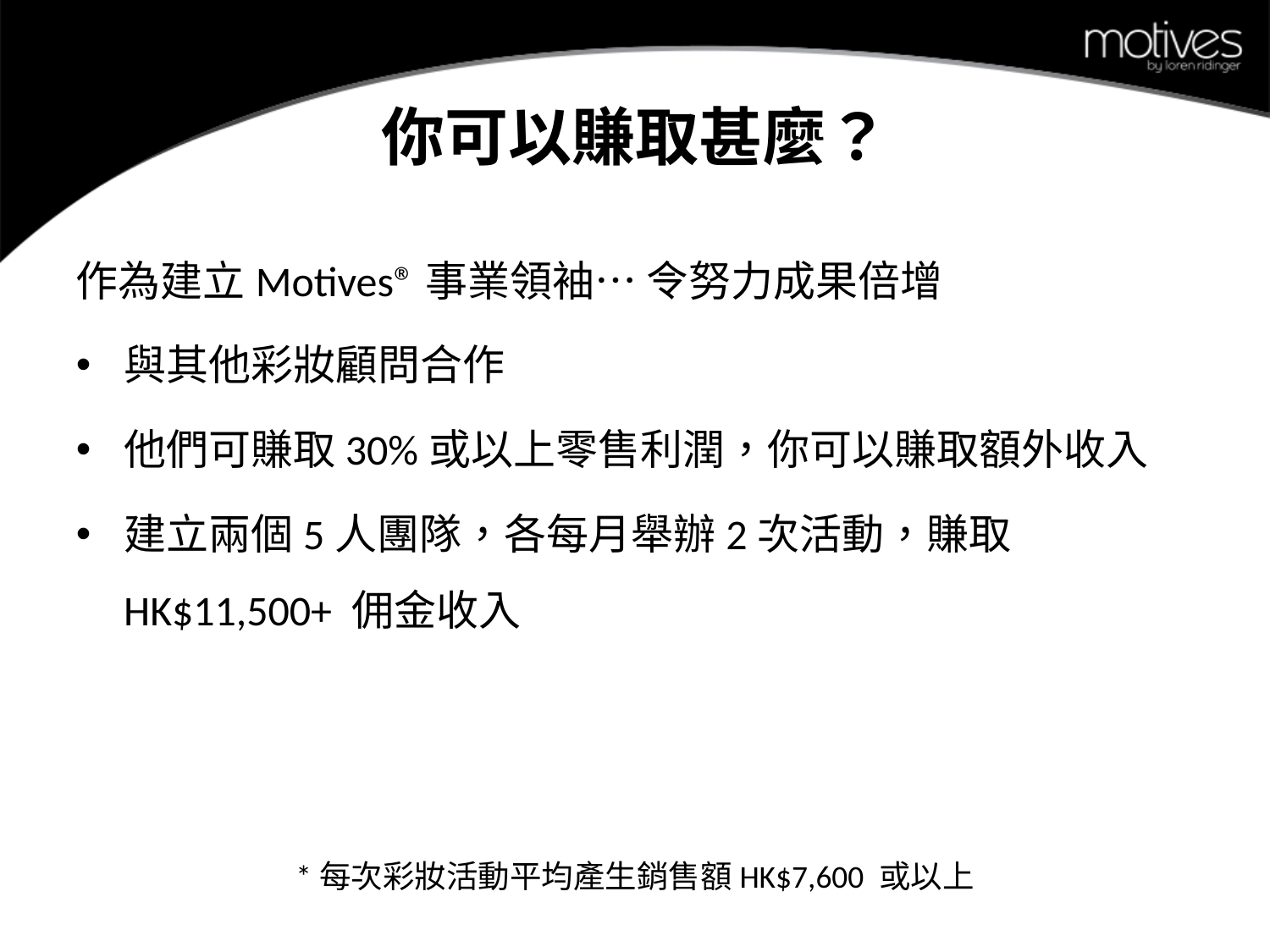

# 你可以賺取甚麼？
作為建立Motives®事業領袖… 令努力成果倍增
與其他彩妝顧問合作
他們可賺取30%或以上零售利潤，你可以賺取額外收入
建立兩個5人團隊，各每月舉辦2次活動，賺取HK$11,500+ 佣金收入

*每次彩妝活動平均產生銷售額HK$7,600 或以上